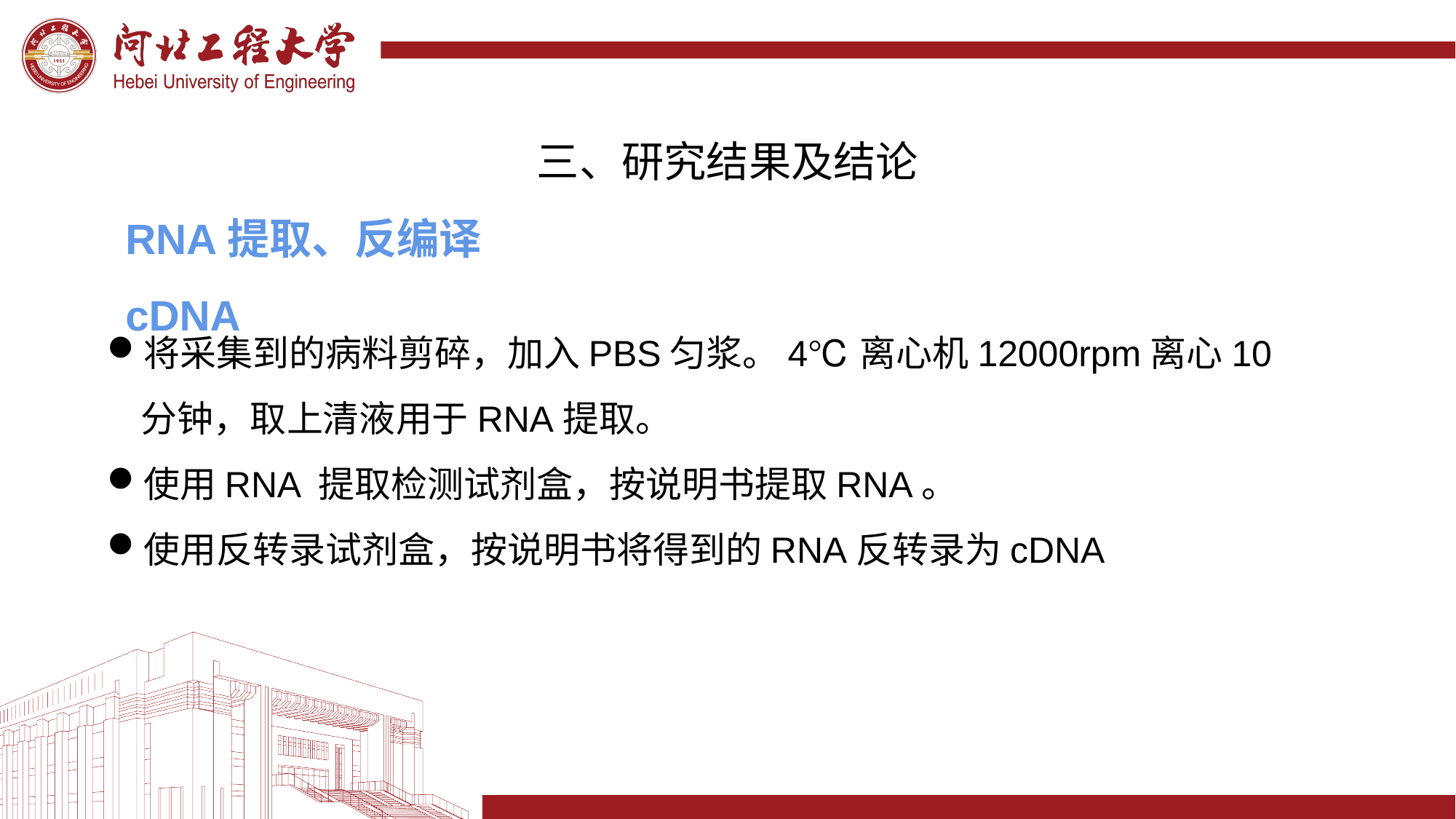

三、研究结果及结论
RNA提取、反编译cDNA
将采集到的病料剪碎，加入PBS匀浆。4℃离心机12000rpm离心10分钟，取上清液用于RNA提取。
使用RNA 提取检测试剂盒，按说明书提取RNA。
使用反转录试剂盒，按说明书将得到的RNA反转录为cDNA